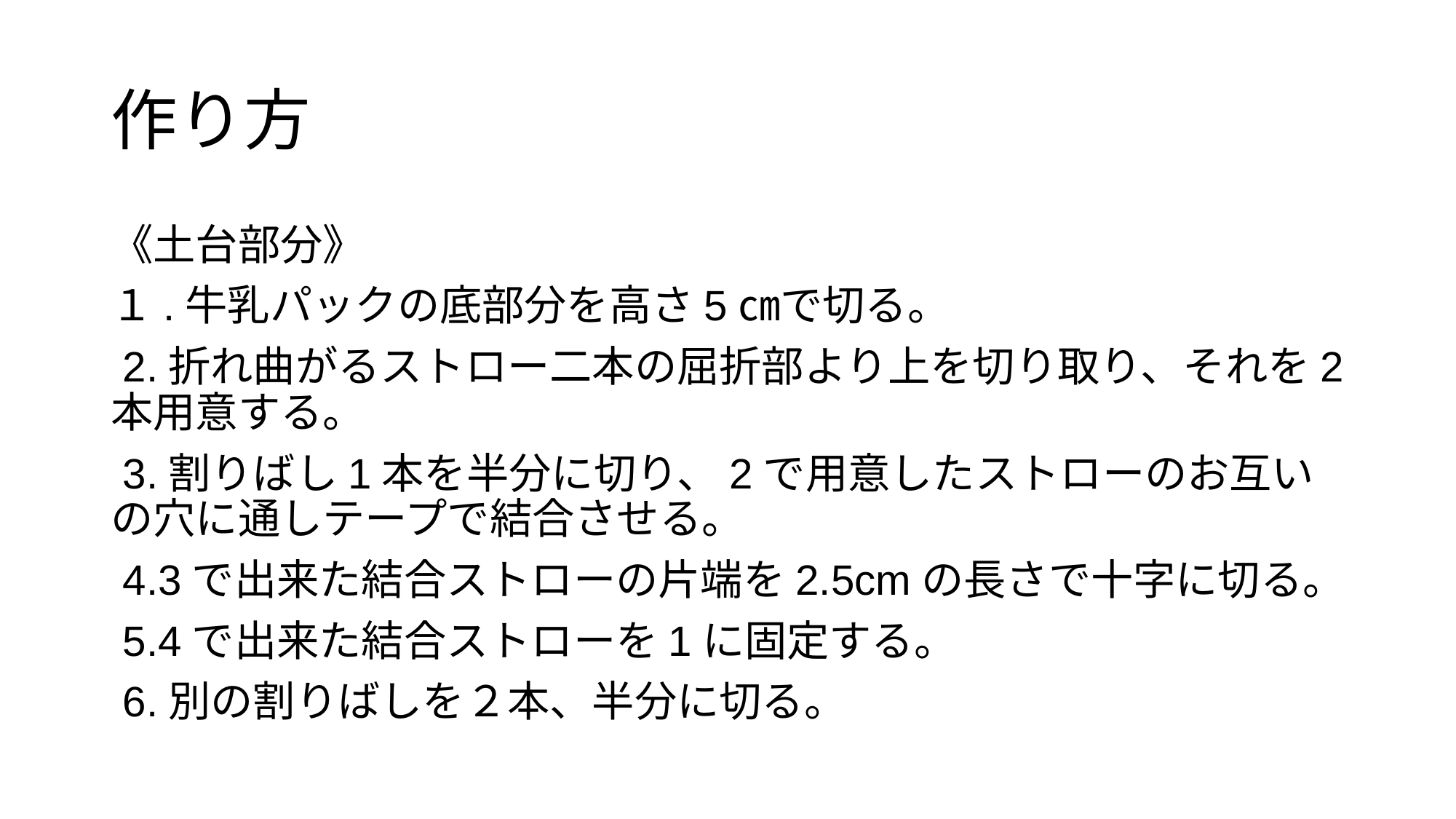

# 作り方
《土台部分》
１.牛乳パックの底部分を高さ5㎝で切る。
 2.折れ曲がるストロー二本の屈折部より上を切り取り、それを2本用意する。
 3.割りばし1本を半分に切り、2で用意したストローのお互いの穴に通しテープで結合させる。
 4.3で出来た結合ストローの片端を2.5cmの長さで十字に切る。
 5.4で出来た結合ストローを1に固定する。
 6.別の割りばしを２本、半分に切る。